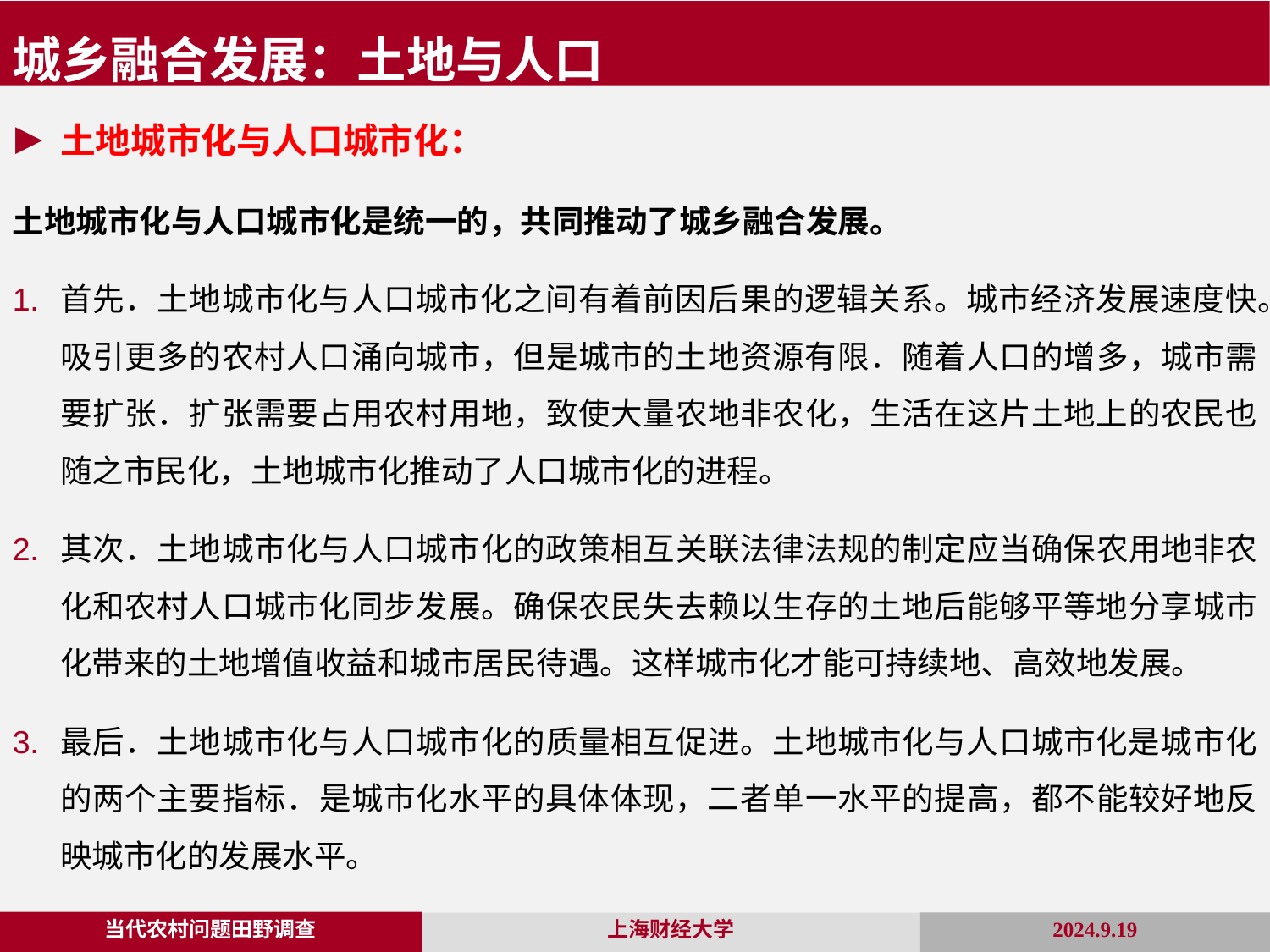

城乡融合发展：土地与人口
土地城市化与人口城市化：
土地城市化与人口城市化是统一的，共同推动了城乡融合发展。
首先．土地城市化与人口城市化之间有着前因后果的逻辑关系。城市经济发展速度快。吸引更多的农村人口涌向城市，但是城市的土地资源有限．随着人口的增多，城市需要扩张．扩张需要占用农村用地，致使大量农地非农化，生活在这片土地上的农民也随之市民化，土地城市化推动了人口城市化的进程。
其次．土地城市化与人口城市化的政策相互关联法律法规的制定应当确保农用地非农化和农村人口城市化同步发展。确保农民失去赖以生存的土地后能够平等地分享城市化带来的土地增值收益和城市居民待遇。这样城市化才能可持续地、高效地发展。
最后．土地城市化与人口城市化的质量相互促进。土地城市化与人口城市化是城市化的两个主要指标．是城市化水平的具体体现，二者单一水平的提高，都不能较好地反映城市化的发展水平。
当代农村问题田野调查
2024.9.19
上海财经大学